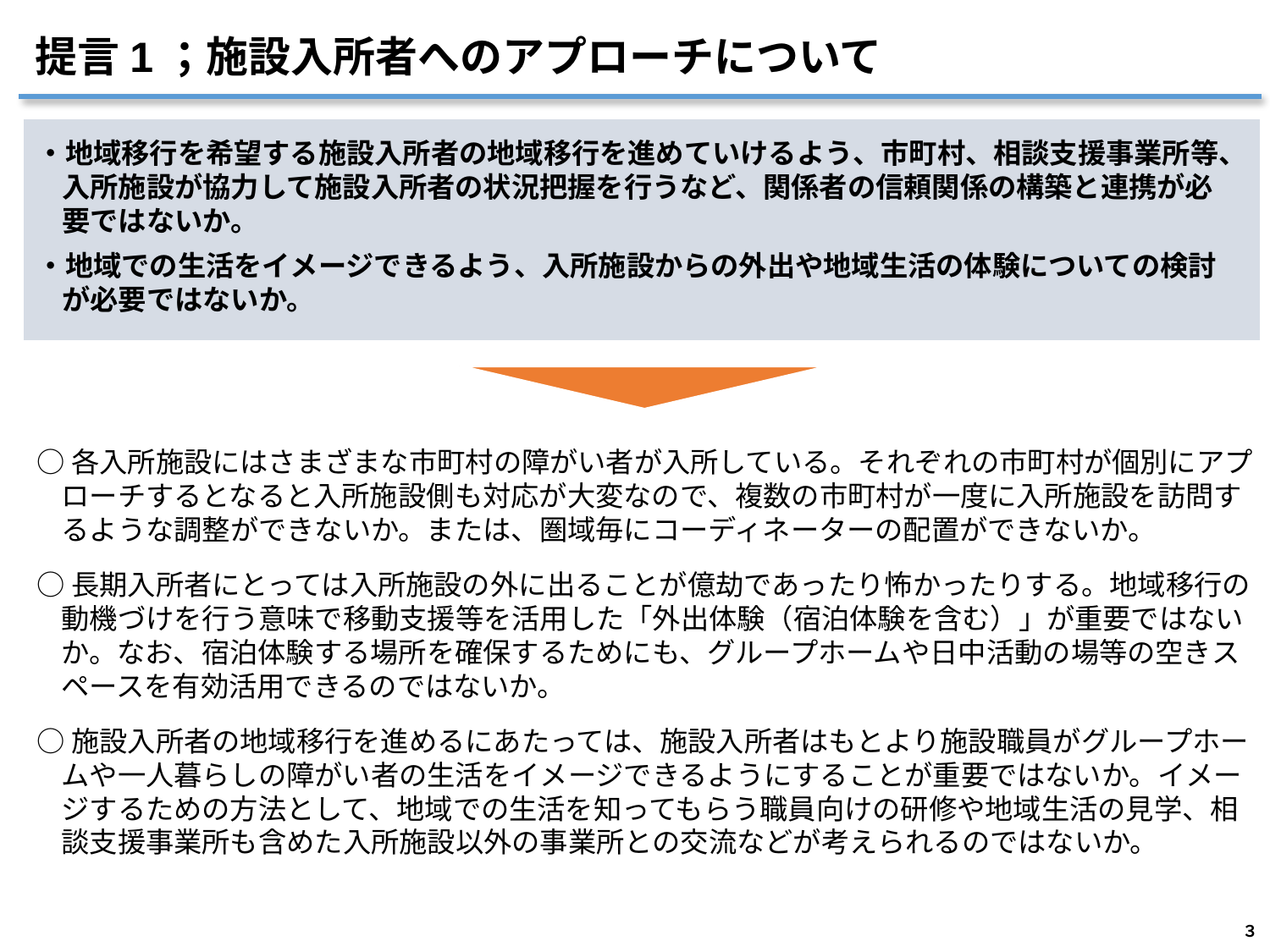

提言1；施設入所者へのアプローチについて

・地域移行を希望する施設入所者の地域移行を進めていけるよう、市町村、相談支援事業所等、入所施設が協力して施設入所者の状況把握を行うなど、関係者の信頼関係の構築と連携が必要ではないか。
・地域での生活をイメージできるよう、入所施設からの外出や地域生活の体験についての検討が必要ではないか。

○各入所施設にはさまざまな市町村の障がい者が入所している。それぞれの市町村が個別にアプローチするとなると入所施設側も対応が大変なので、複数の市町村が一度に入所施設を訪問するような調整ができないか。または、圏域毎にコーディネーターの配置ができないか。
○長期入所者にとっては入所施設の外に出ることが億劫であったり怖かったりする。地域移行の動機づけを行う意味で移動支援等を活用した「外出体験（宿泊体験を含む）」が重要ではないか。なお、宿泊体験する場所を確保するためにも、グループホームや日中活動の場等の空きスペースを有効活用できるのではないか。
○施設入所者の地域移行を進めるにあたっては、施設入所者はもとより施設職員がグループホームや一人暮らしの障がい者の生活をイメージできるようにすることが重要ではないか。イメージするための方法として、地域での生活を知ってもらう職員向けの研修や地域生活の見学、相談支援事業所も含めた入所施設以外の事業所との交流などが考えられるのではないか。
３